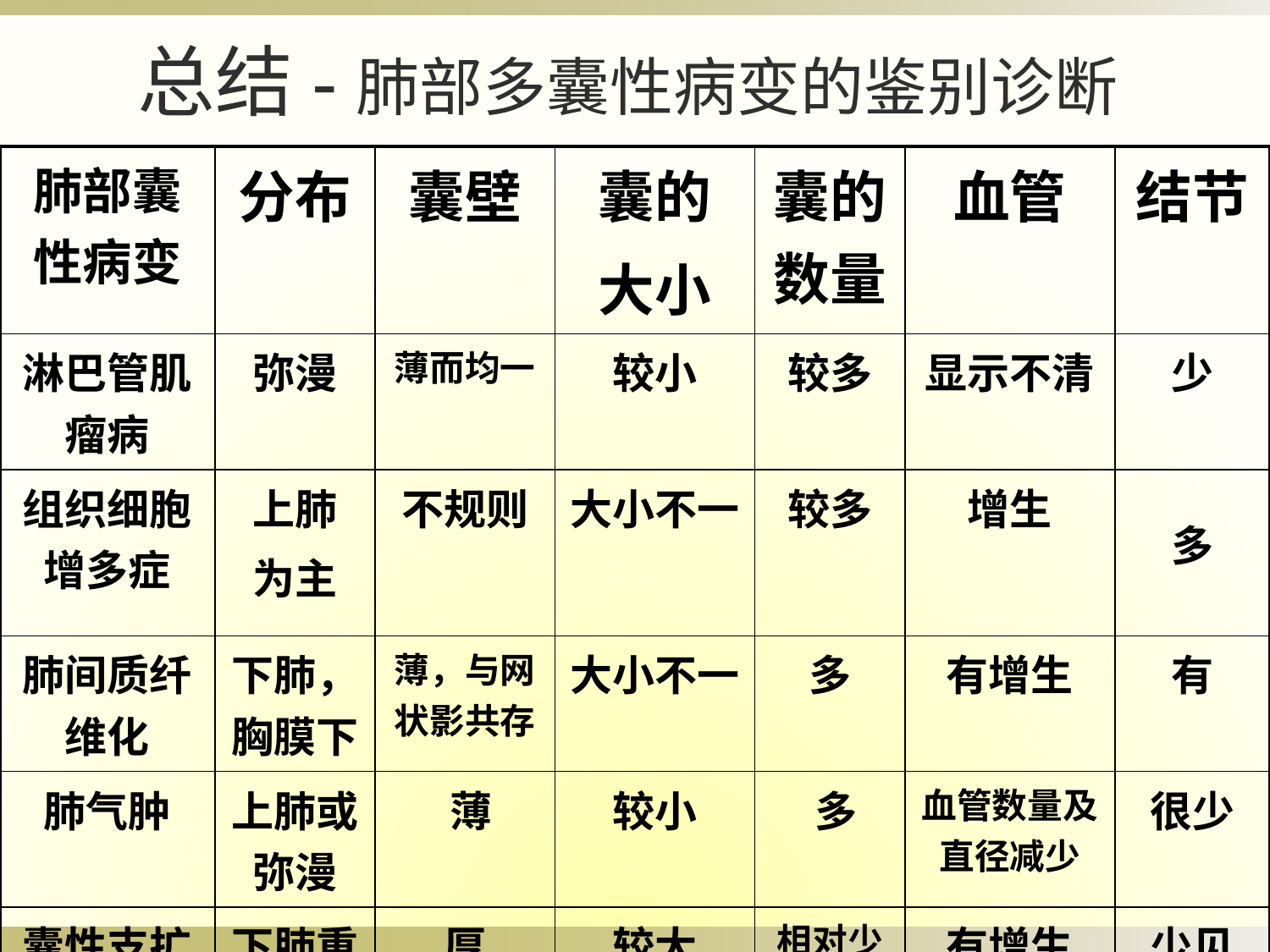

总结-肺部多囊性病变的鉴别诊断
| 肺部囊性病变 | 分布 | 囊壁 | 囊的 大小 | 囊的数量 | 血管 | 结节 |
| --- | --- | --- | --- | --- | --- | --- |
| 淋巴管肌瘤病 | 弥漫 | 薄而均一 | 较小 | 较多 | 显示不清 | 少 |
| 组织细胞增多症 | 上肺 为主 | 不规则 | 大小不一 | 较多 | 增生 | 多 |
| 肺间质纤维化 | 下肺，胸膜下 | 薄，与网状影共存 | 大小不一 | 多 | 有增生 | 有 |
| 肺气肿 | 上肺或弥漫 | 薄 | 较小 | 多 | 血管数量及直径减少 | 很少 |
| 囊性支扩 | 下肺重 | 厚 | 较大 | 相对少 | 有增生 | 少见 |